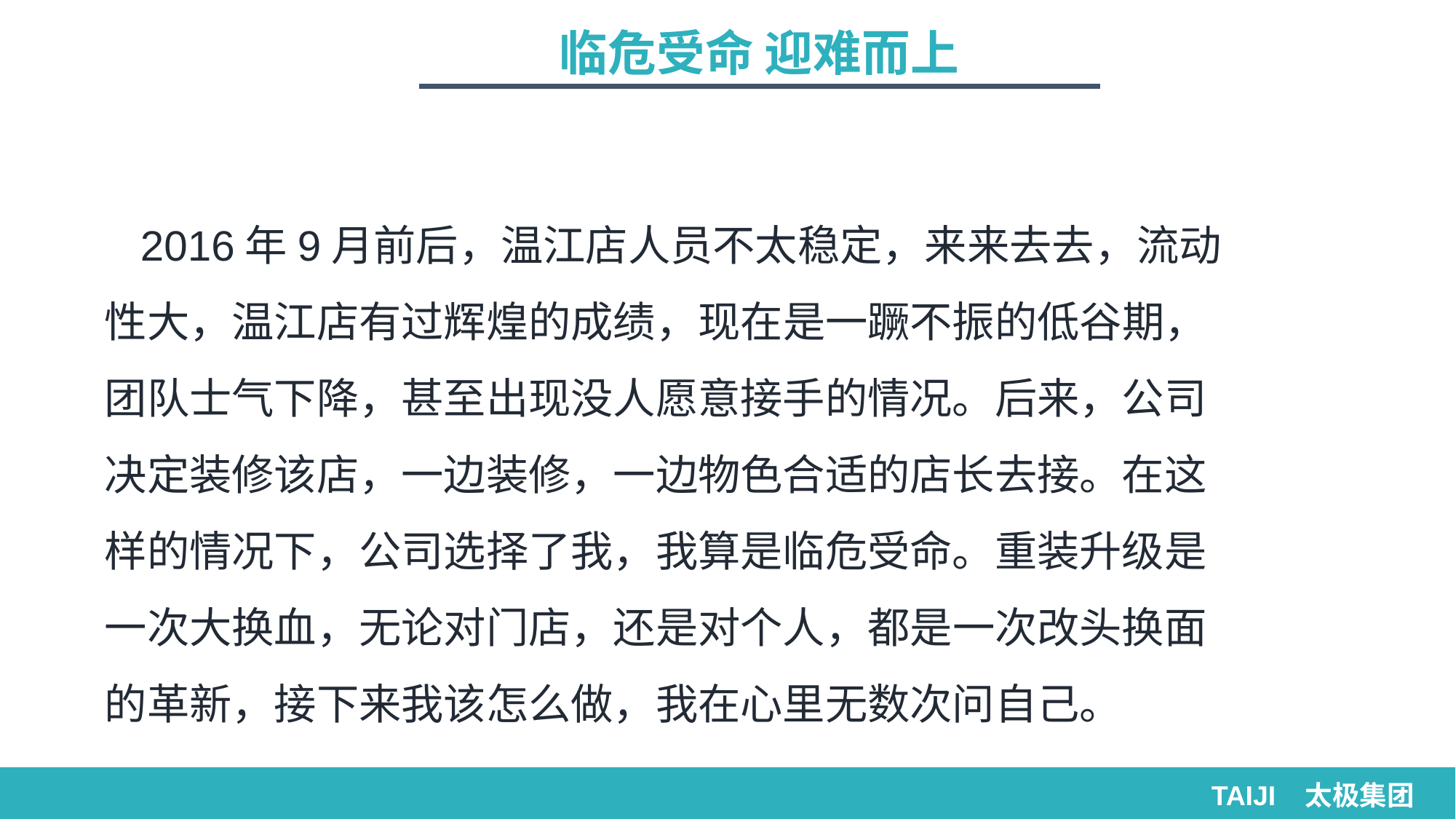

临危受命 迎难而上
   2016年9月前后，温江店人员不太稳定，来来去去，流动性大，温江店有过辉煌的成绩，现在是一蹶不振的低谷期，团队士气下降，甚至出现没人愿意接手的情况。后来，公司决定装修该店，一边装修，一边物色合适的店长去接。在这样的情况下，公司选择了我，我算是临危受命。重装升级是一次大换血，无论对门店，还是对个人，都是一次改头换面的革新，接下来我该怎么做，我在心里无数次问自己。

TAIJI   太极集团